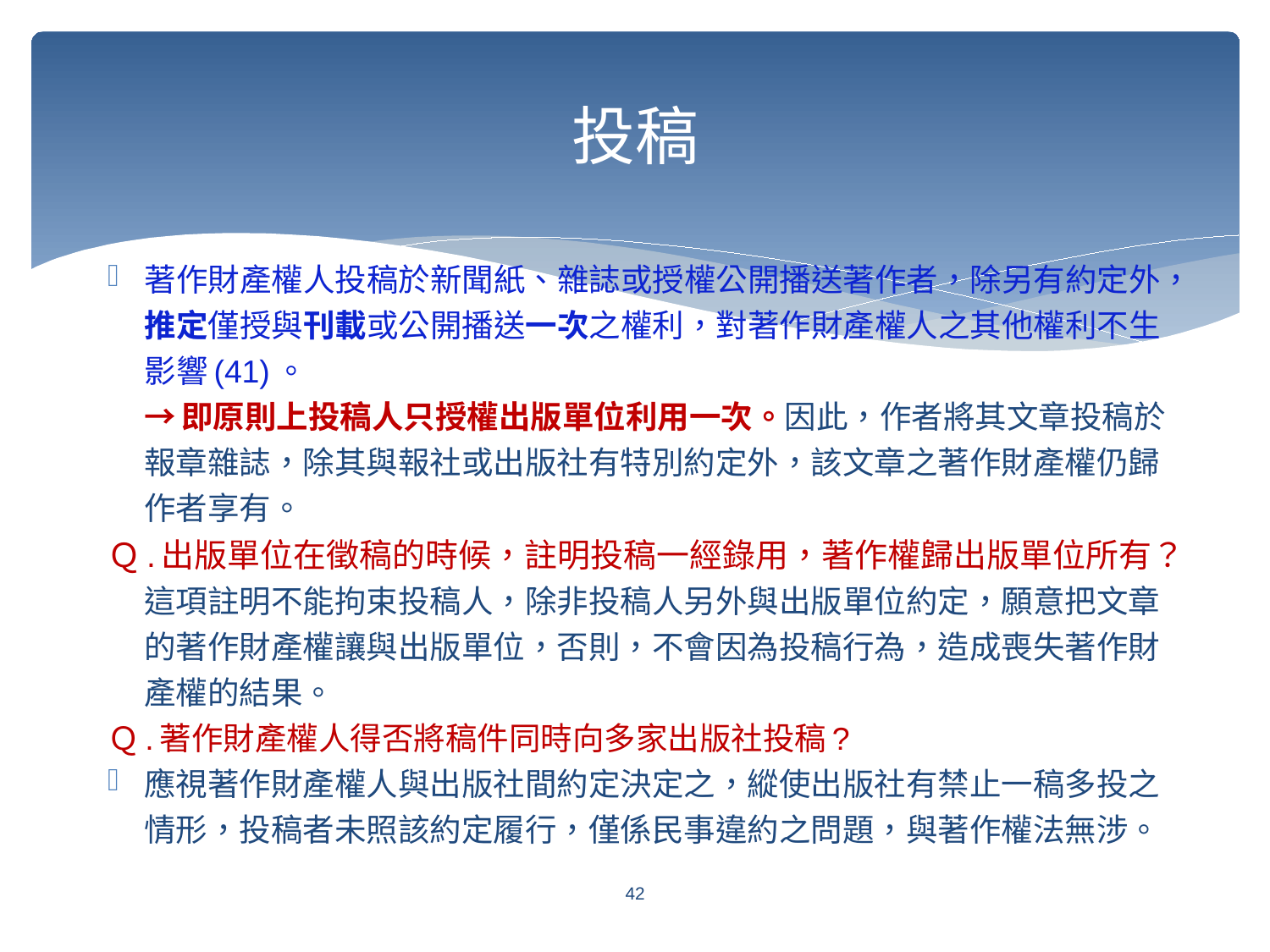

# 投稿
著作財產權人投稿於新聞紙、雜誌或授權公開播送著作者，除另有約定外，推定僅授與刊載或公開播送一次之權利，對著作財產權人之其他權利不生影響(41)。
→即原則上投稿人只授權出版單位利用一次。因此，作者將其文章投稿於報章雜誌，除其與報社或出版社有特別約定外，該文章之著作財產權仍歸作者享有。
Ｑ.出版單位在徵稿的時候，註明投稿一經錄用，著作權歸出版單位所有？
這項註明不能拘束投稿人，除非投稿人另外與出版單位約定，願意把文章的著作財產權讓與出版單位，否則，不會因為投稿行為，造成喪失著作財產權的結果。
Ｑ.著作財產權人得否將稿件同時向多家出版社投稿?
應視著作財產權人與出版社間約定決定之，縱使出版社有禁止一稿多投之情形，投稿者未照該約定履行，僅係民事違約之問題，與著作權法無涉。
42